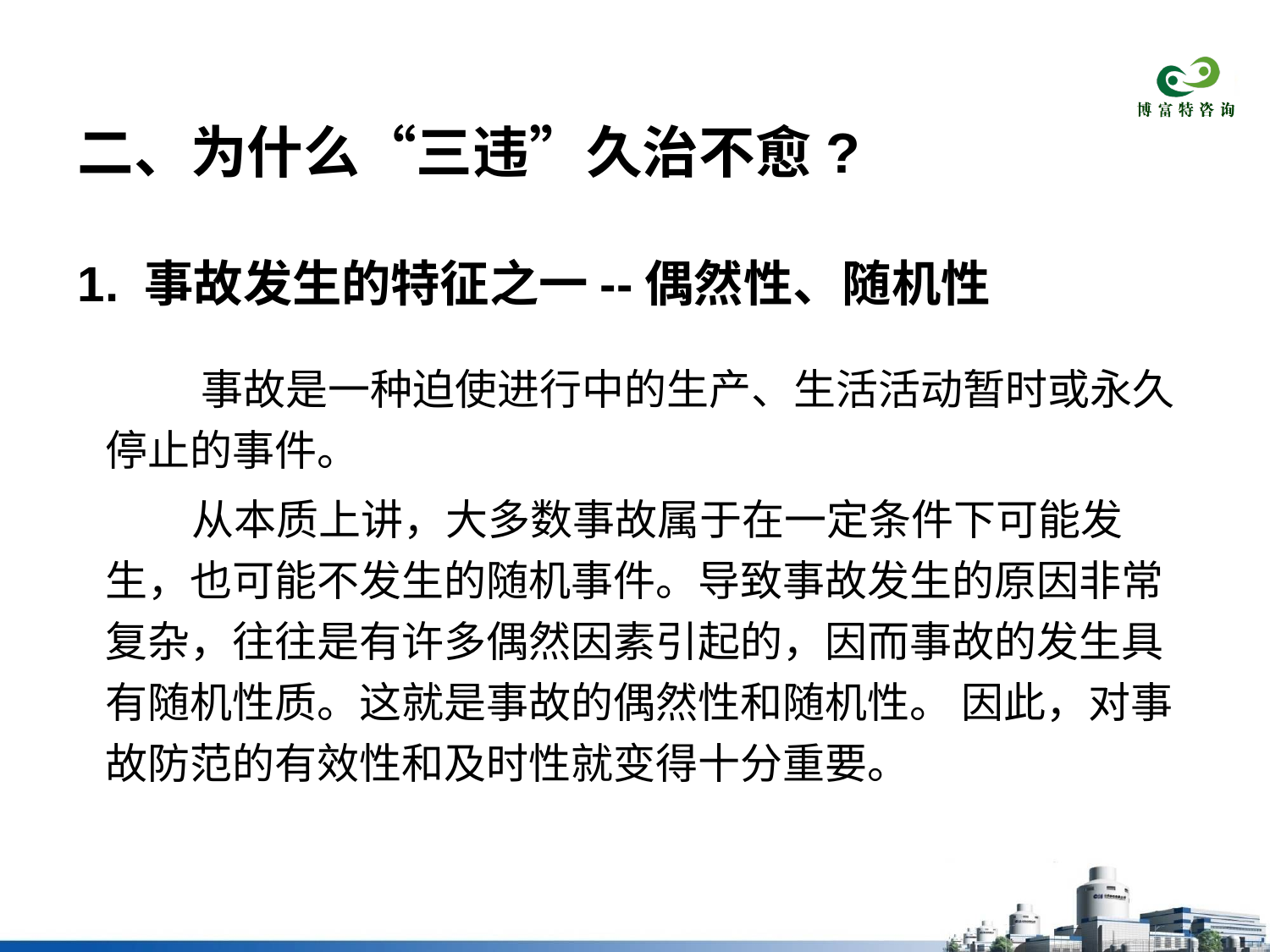

# 二、为什么“三违”久治不愈? 1. 事故发生的特征之一--偶然性、随机性
              事故是一种迫使进行中的生产、生活活动暂时或永久停止的事件。
             从本质上讲，大多数事故属于在一定条件下可能发生，也可能不发生的随机事件。导致事故发生的原因非常复杂，往往是有许多偶然因素引起的，因而事故的发生具有随机性质。这就是事故的偶然性和随机性。 因此，对事故防范的有效性和及时性就变得十分重要。